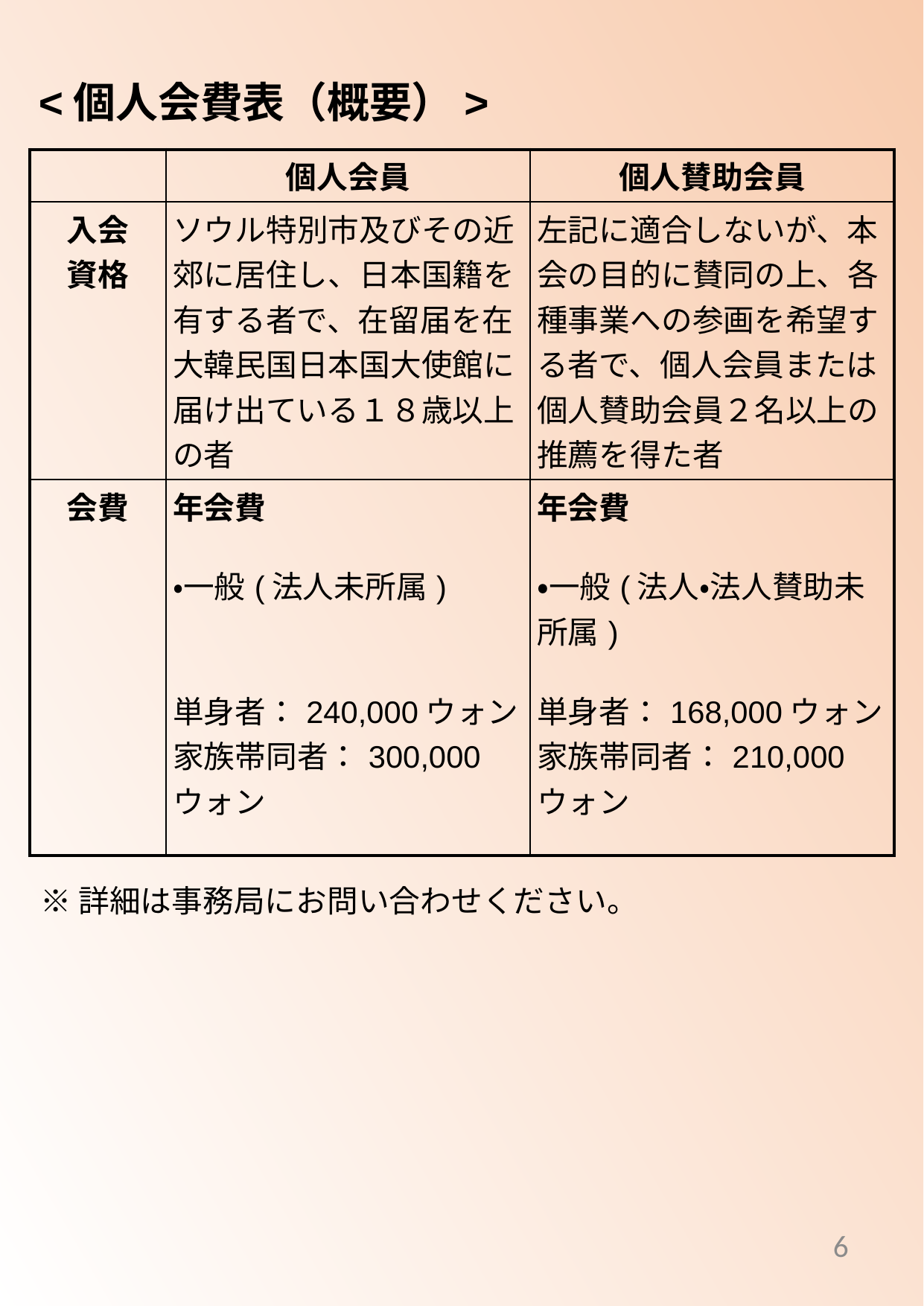

<個人会費表（概要）>
|  | 個人会員 | 個人賛助会員 |
| --- | --- | --- |
| 入会 資格 | ソウル特別市及びその近郊に居住し、日本国籍を有する者で、在留届を在大韓民国日本国大使館に届け出ている１８歳以上の者 | 左記に適合しないが、本会の目的に賛同の上、各種事業への参画を希望する者で、個人会員または個人賛助会員２名以上の推薦を得た者 |
| 会費 | 年会費 ・一般(法人未所属)　 　 単身者：240,000ウォン 家族帯同者：300,000ウォン | 年会費 ・一般(法人・法人賛助未所属)　　 単身者：168,000ウォン 家族帯同者：210,000ウォン |
※詳細は事務局にお問い合わせください。
6